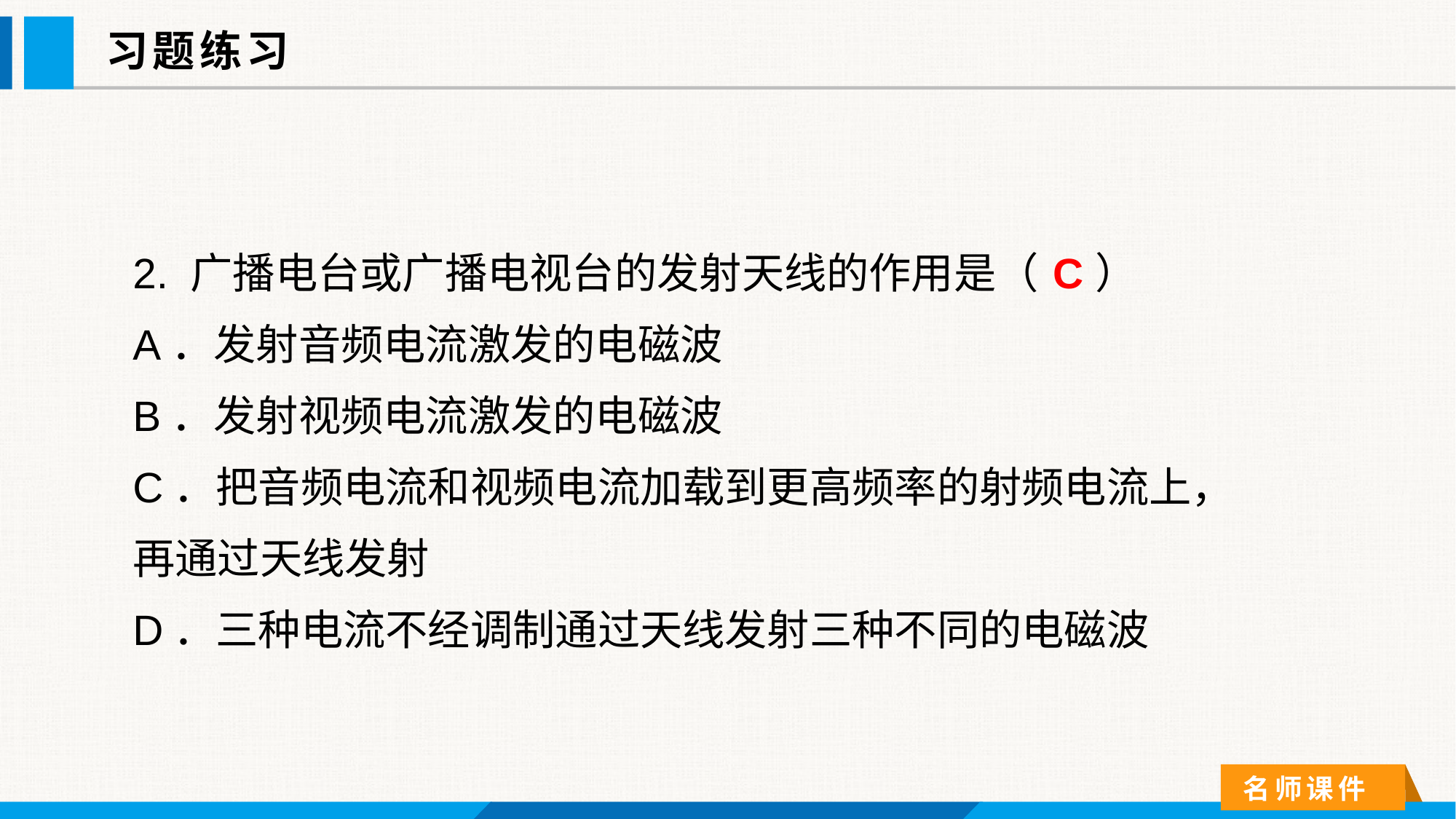

习题练习
2. 广播电台或广播电视台的发射天线的作用是（      ）
A．发射音频电流激发的电磁波
B．发射视频电流激发的电磁波
C．把音频电流和视频电流加载到更高频率的射频电流上，再通过天线发射
D．三种电流不经调制通过天线发射三种不同的电磁波
C